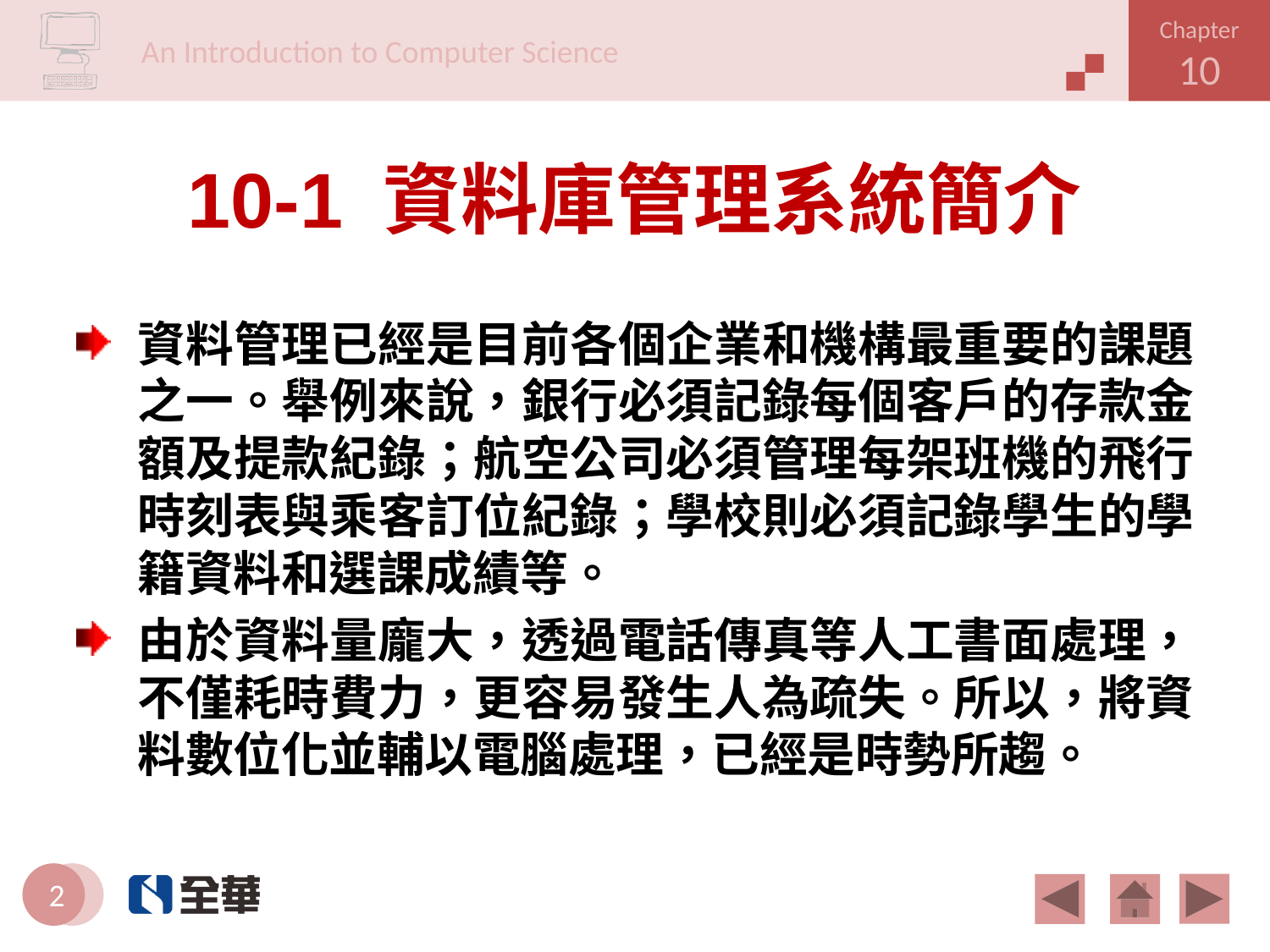

# 10-1 資料庫管理系統簡介
資料管理已經是目前各個企業和機構最重要的課題之一。舉例來說，銀行必須記錄每個客戶的存款金額及提款紀錄；航空公司必須管理每架班機的飛行時刻表與乘客訂位紀錄；學校則必須記錄學生的學籍資料和選課成績等。
由於資料量龐大，透過電話傳真等人工書面處理，不僅耗時費力，更容易發生人為疏失。所以，將資料數位化並輔以電腦處理，已經是時勢所趨。